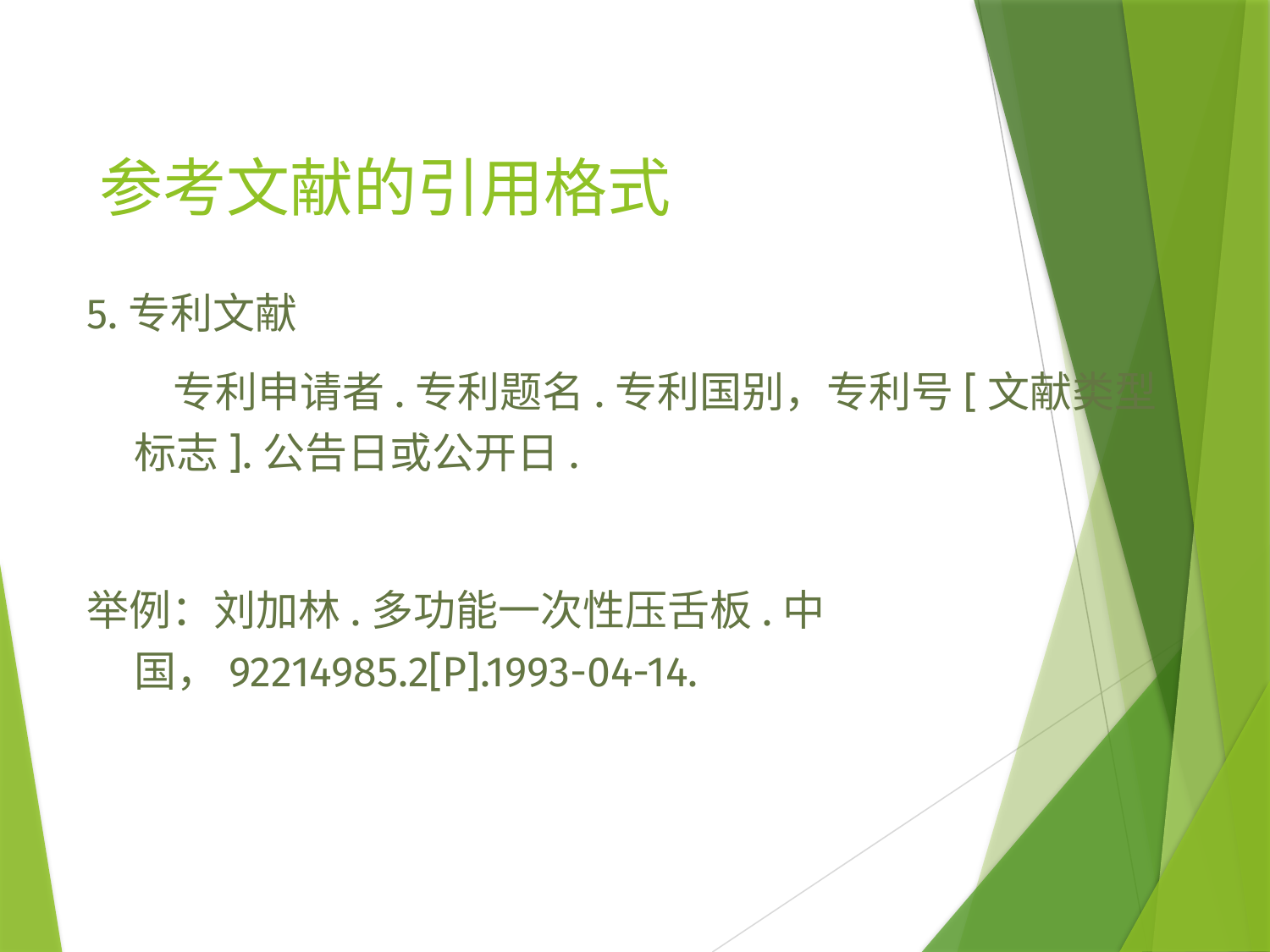

# 参考文献的引用格式
5.专利文献
        专利申请者.专利题名.专利国别，专利号[文献类型标志].公告日或公开日.

举例：刘加林.多功能一次性压舌板.中国，92214985.2[P].1993-04-14.